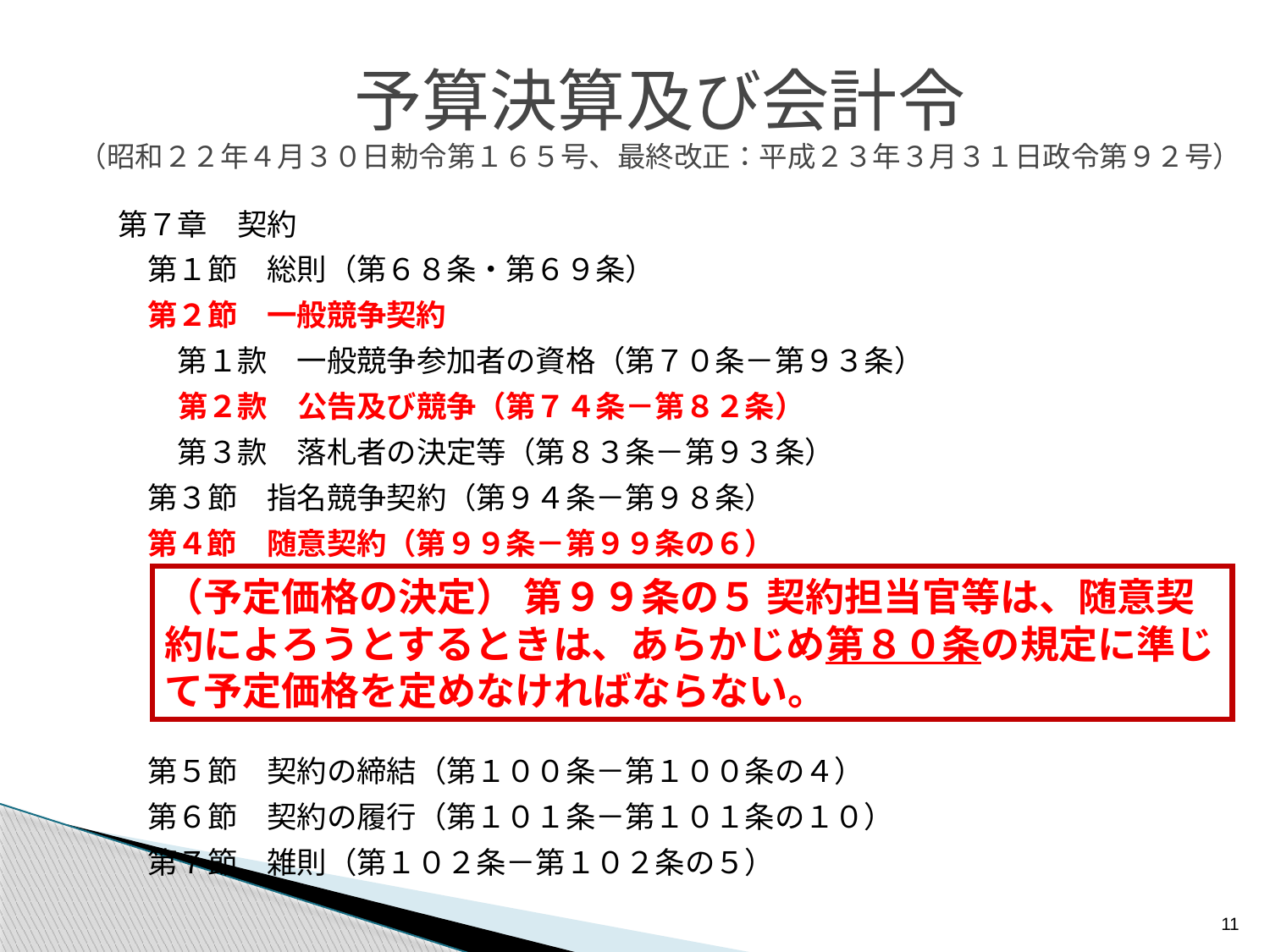

予算決算及び会計令
（昭和２２年４月３０日勅令第１６５号、最終改正：平成２３年３月３１日政令第９２号）
第７章　契約
　第１節　総則（第６８条・第６９条）
　第２節　一般競争契約
　　第１款　一般競争参加者の資格（第７０条－第９３条）
　　第２款　公告及び競争（第７４条－第８２条）
　　第３款　落札者の決定等（第８３条－第９３条）
　第３節　指名競争契約（第９４条－第９８条）
　第４節　随意契約（第９９条－第９９条の６）

　第５節　契約の締結（第１００条－第１００条の４）
　第６節　契約の履行（第１０１条－第１０１条の１０）
　第７節　雑則（第１０２条－第１０２条の５）
（予定価格の決定） 第９９条の５ 契約担当官等は、随意契約によろうとするときは、あらかじめ第８０条の規定に準じて予定価格を定めなければならない。
11